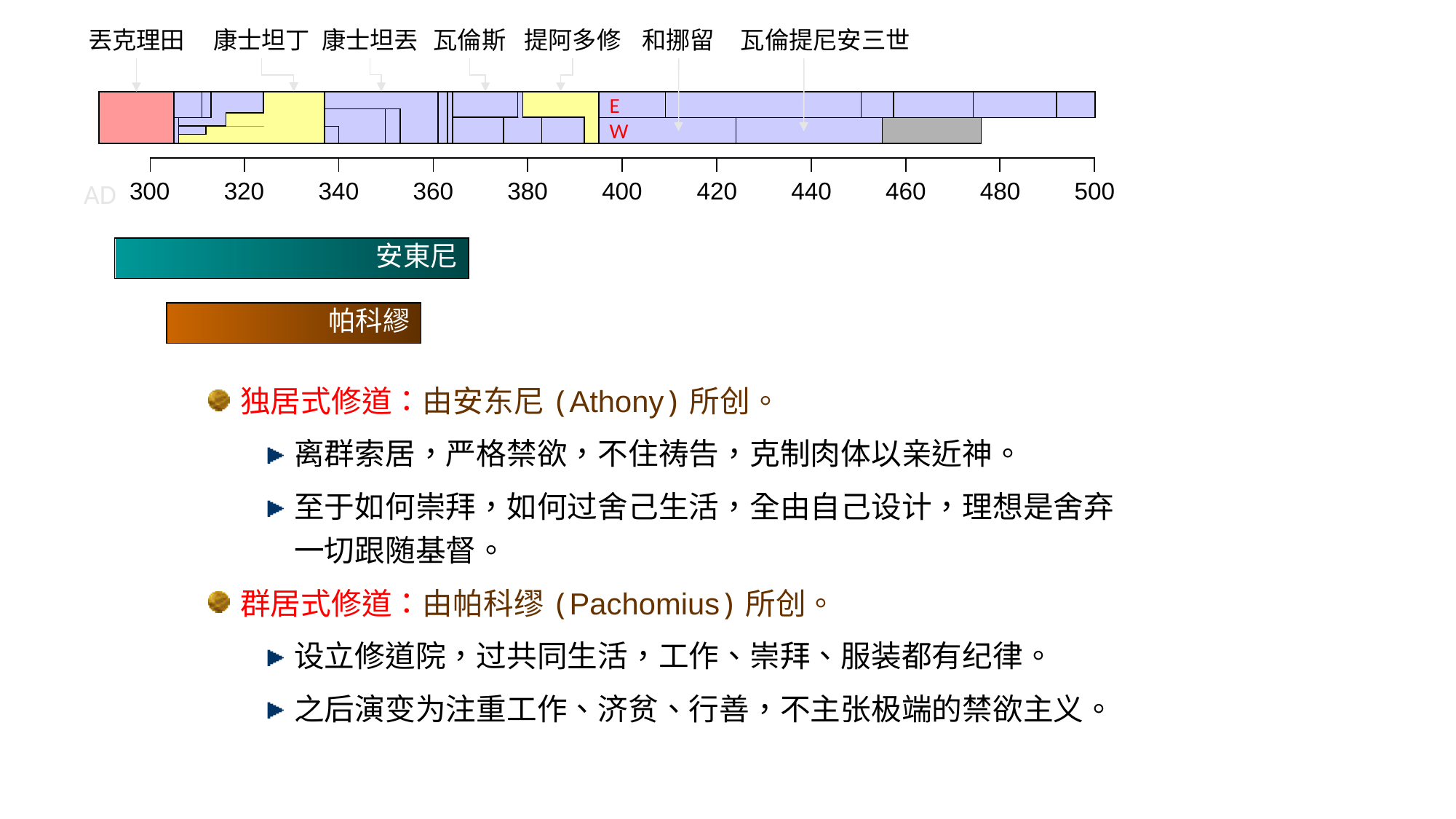

和挪留
丟克理田
康士坦丁
康士坦丟
瓦倫斯
提阿多修
瓦倫提尼安三世

E

W

|  |  |  |  |  |  |  |  |  |  |
| --- | --- | --- | --- | --- | --- | --- | --- | --- | --- |
AD
| 300 | 320 | 340 | 360 | 380 | 400 | 420 | 440 | 460 | 480 | 500 |
| --- | --- | --- | --- | --- | --- | --- | --- | --- | --- | --- |
安東尼
帕科繆
独居式修道：由安东尼(Athony)所创。
离群索居，严格禁欲，不住祷告，克制肉体以亲近神。
至于如何崇拜，如何过舍己生活，全由自己设计，理想是舍弃一切跟随基督。
群居式修道：由帕科缪(Pachomius)所创。
设立修道院，过共同生活，工作、崇拜、服装都有纪律。
之后演变为注重工作、济贫、行善，不主张极端的禁欲主义。